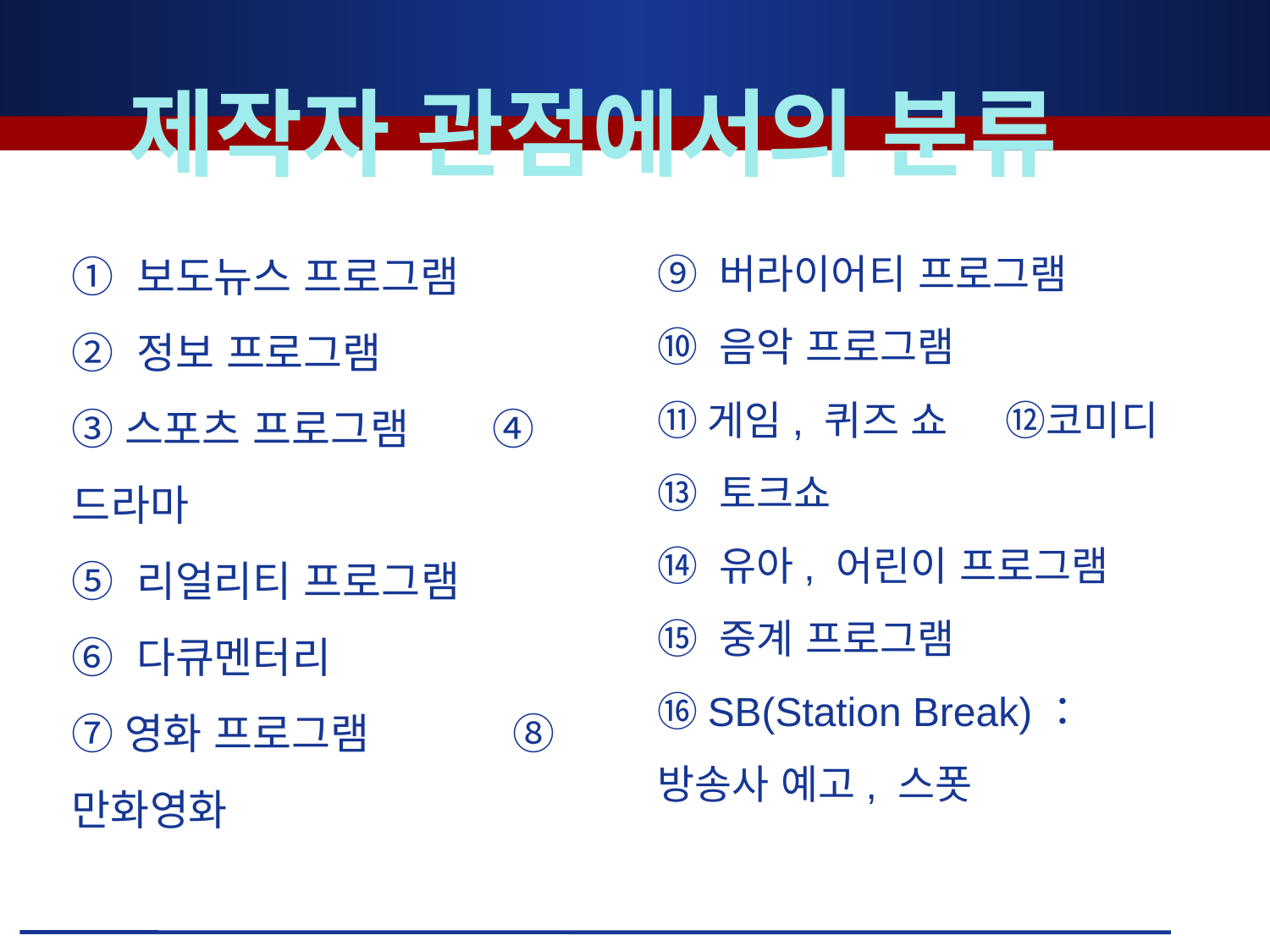

제작자 관점에서의 분류
① 보도뉴스 프로그램
② 정보 프로그램
③스포츠 프로그램       ④드라마
⑤ 리얼리티 프로그램
⑥ 다큐멘터리
⑦영화 프로그램            ⑧만화영화
⑨ 버라이어티 프로그램
⑩ 음악 프로그램
⑪게임, 퀴즈 쇼     ⑫코미디
⑬ 토크쇼
⑭ 유아, 어린이 프로그램
⑮ 중계 프로그램   ⑯SB(Station Break)：방송사 예고, 스폿